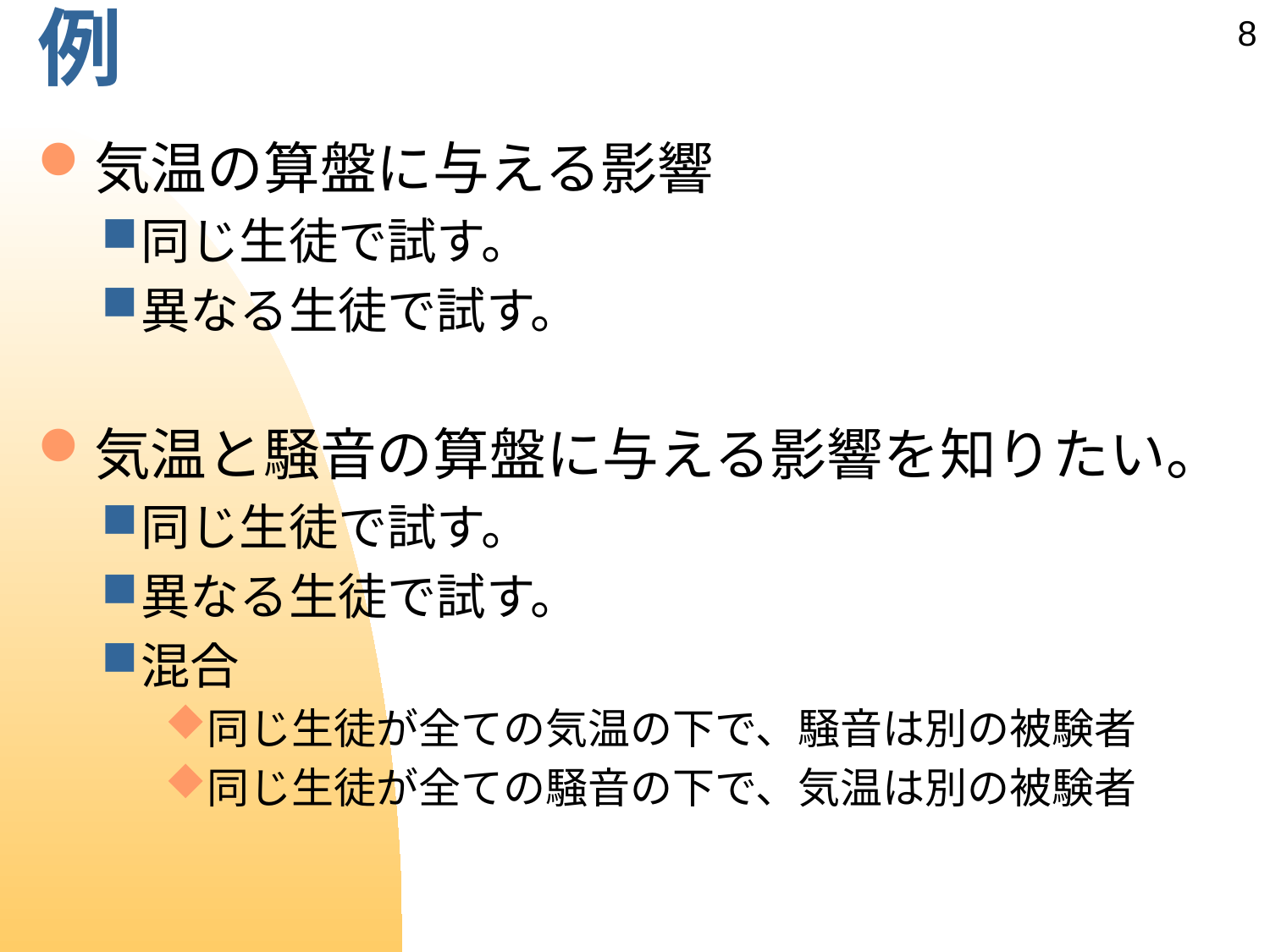

# 例
8
気温の算盤に与える影響
同じ生徒で試す。
異なる生徒で試す。

気温と騒音の算盤に与える影響を知りたい。
同じ生徒で試す。
異なる生徒で試す。
混合
同じ生徒が全ての気温の下で、騒音は別の被験者
同じ生徒が全ての騒音の下で、気温は別の被験者